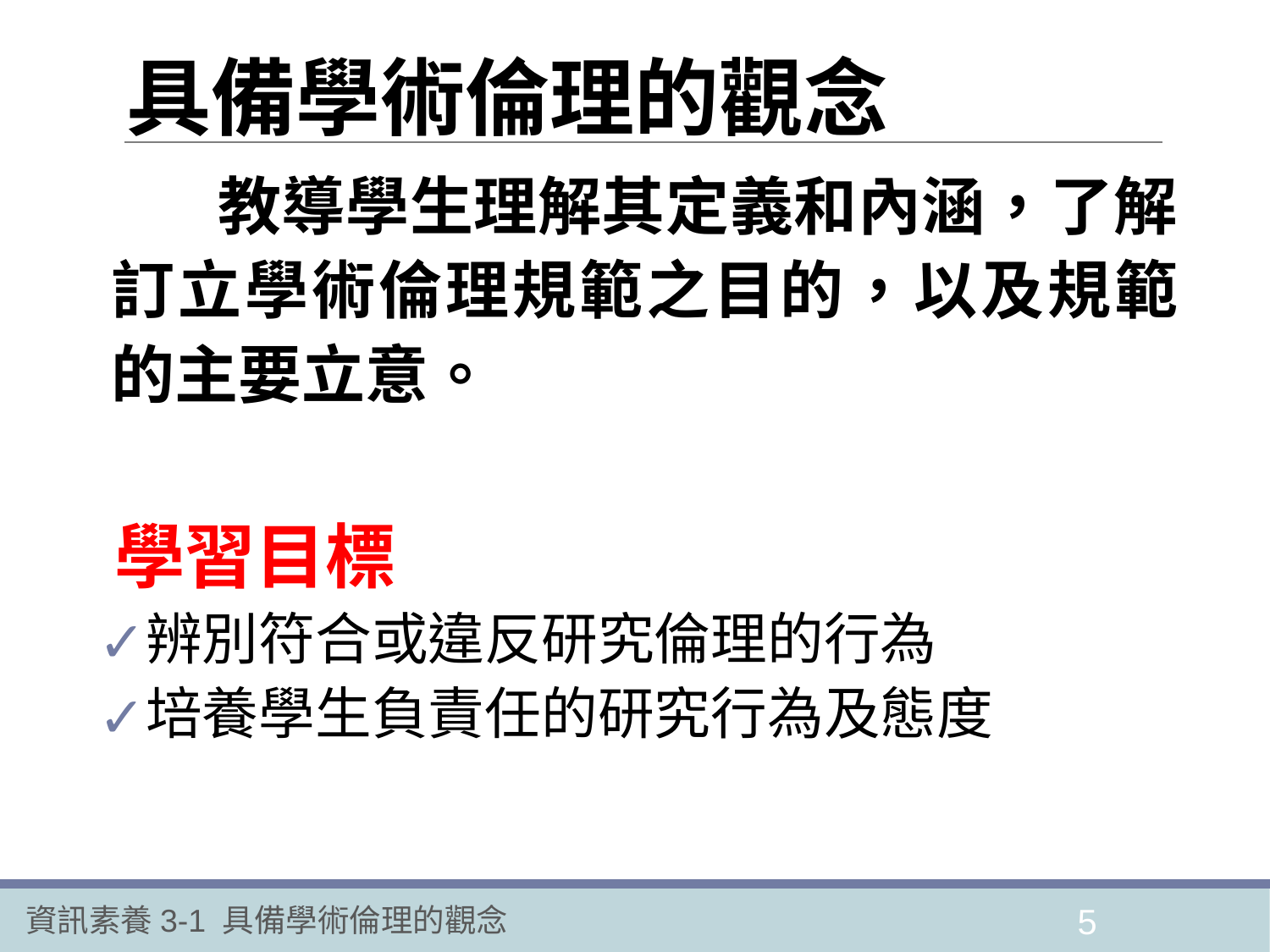

# 具備學術倫理的觀念
        教導學生理解其定義和內涵，了解訂立學術倫理規範之目的，以及規範的主要立意。

學習目標
辨別符合或違反研究倫理的行為
培養學生負責任的研究行為及態度